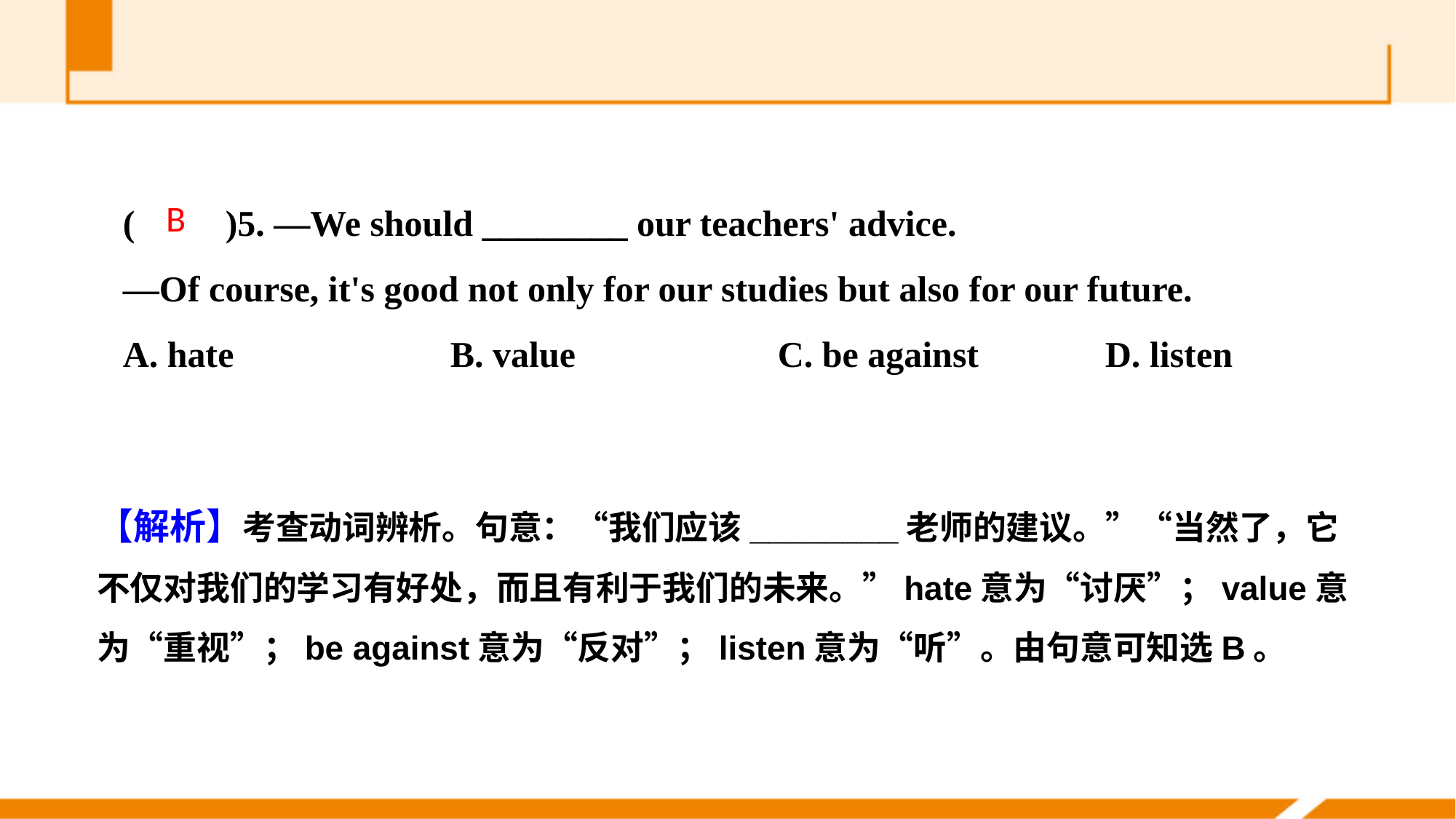

(　　)5. —We should ________ our teachers' advice.
—Of course, it's good not only for our studies but also for our future.
A. hate  		B. value		C. be against  	D. listen
B
【解析】考查动词辨析。句意：“我们应该________老师的建议。”“当然了，它不仅对我们的学习有好处，而且有利于我们的未来。”hate意为“讨厌”；value意为“重视”；be against意为“反对”；listen意为“听”。由句意可知选B。